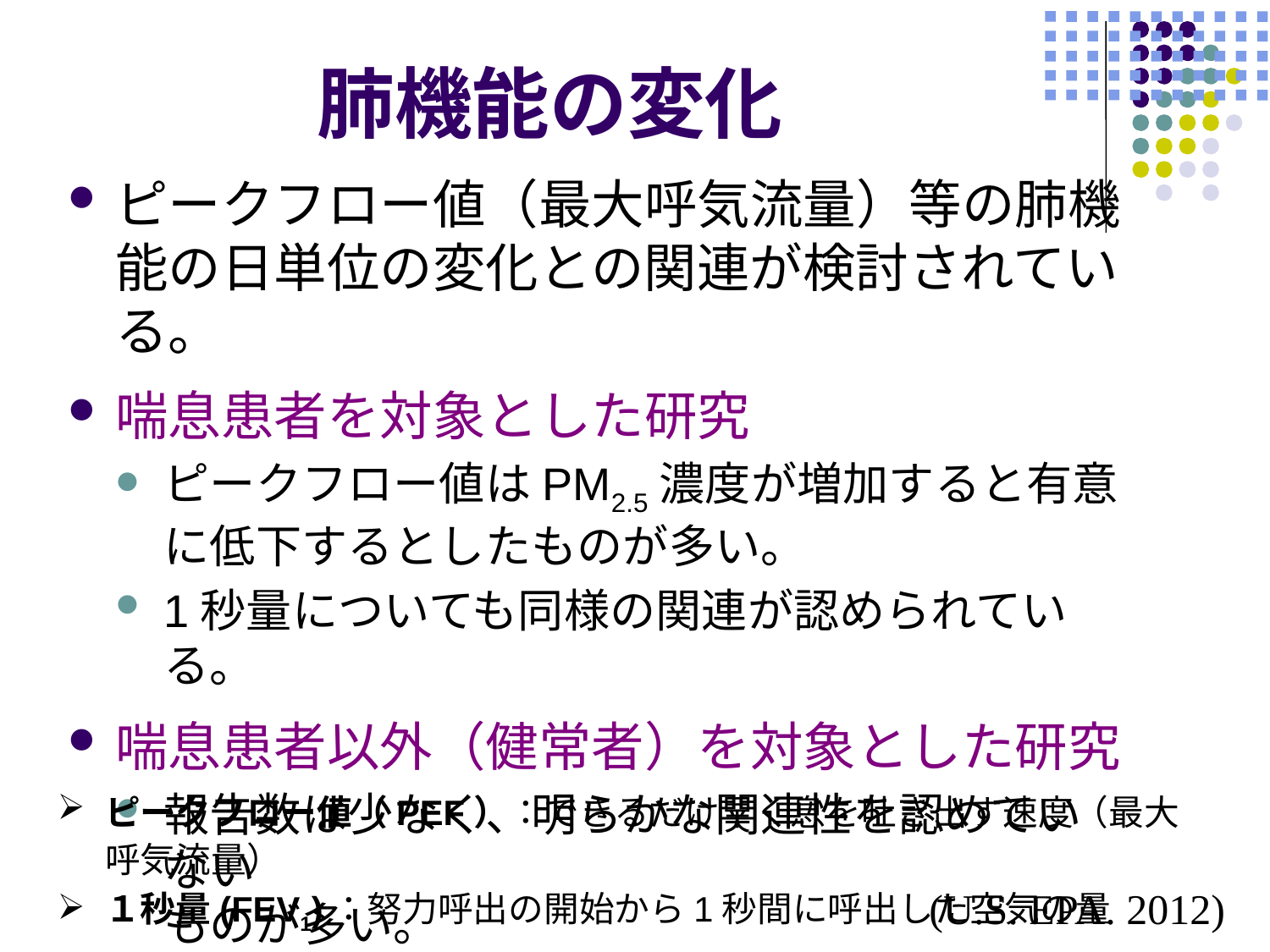

肺機能の変化
ピークフロー値（最大呼気流量）等の肺機能の日単位の変化との関連が検討されている。
喘息患者を対象とした研究
ピークフロー値はPM2.5濃度が増加すると有意に低下するとしたものが多い。
1秒量についても同様の関連が認められている。
喘息患者以外（健常者）を対象とした研究
報告数は少なく、明らかな関連性を認めていない
ものが多い。
ピークフロー値（PEF）：できるだけ早く息を吐き出す速度（最大呼気流量）
１秒量(FEV1)：努力呼出の開始から1秒間に呼出した空気の量
(U.S. EPA. 2012)